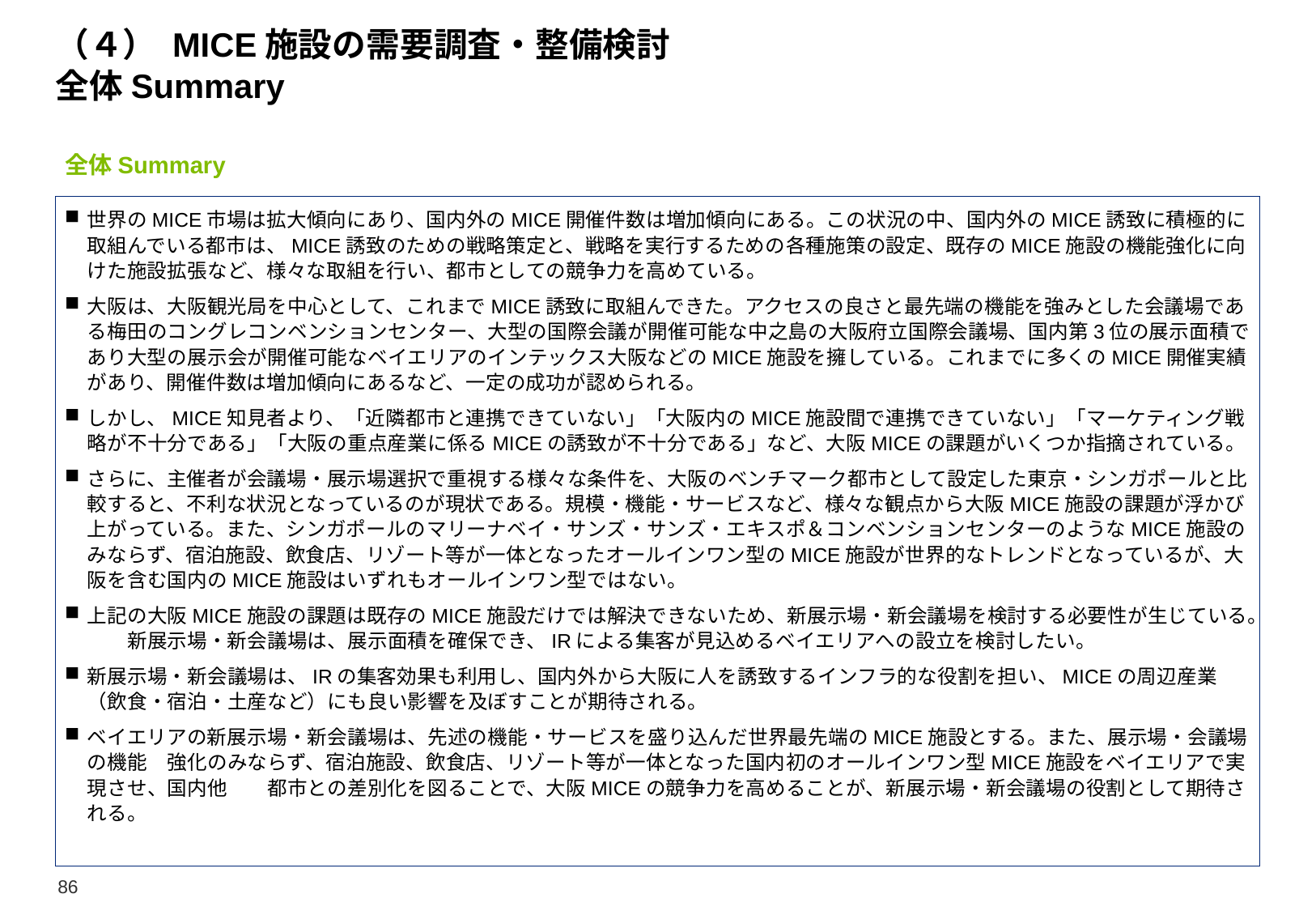

# （４） MICE施設の需要調査・整備検討 全体Summary
全体Summary
世界のMICE市場は拡大傾向にあり、国内外のMICE開催件数は増加傾向にある。この状況の中、国内外のMICE誘致に積極的に取組んでいる都市は、MICE誘致のための戦略策定と、戦略を実行するための各種施策の設定、既存のMICE施設の機能強化に向けた施設拡張など、様々な取組を行い、都市としての競争力を高めている。
大阪は、大阪観光局を中心として、これまでMICE誘致に取組んできた。アクセスの良さと最先端の機能を強みとした会議場である梅田のコングレコンベンションセンター、大型の国際会議が開催可能な中之島の大阪府立国際会議場、国内第3位の展示面積であり大型の展示会が開催可能なベイエリアのインテックス大阪などのMICE施設を擁している。これまでに多くのMICE開催実績があり、開催件数は増加傾向にあるなど、一定の成功が認められる。
しかし、MICE知見者より、「近隣都市と連携できていない」「大阪内のMICE施設間で連携できていない」「マーケティング戦略が不十分である」「大阪の重点産業に係るMICEの誘致が不十分である」など、大阪MICEの課題がいくつか指摘されている。
さらに、主催者が会議場・展示場選択で重視する様々な条件を、大阪のベンチマーク都市として設定した東京・シンガポールと比較すると、不利な状況となっているのが現状である。規模・機能・サービスなど、様々な観点から大阪MICE施設の課題が浮かび上がっている。また、シンガポールのマリーナベイ・サンズ・サンズ・エキスポ＆コンベンションセンターのようなMICE施設のみならず、宿泊施設、飲食店、リゾート等が一体となったオールインワン型のMICE施設が世界的なトレンドとなっているが、大阪を含む国内のMICE施設はいずれもオールインワン型ではない。
上記の大阪MICE施設の課題は既存のMICE施設だけでは解決できないため、新展示場・新会議場を検討する必要性が生じている。　　新展示場・新会議場は、展示面積を確保でき、IRによる集客が見込めるベイエリアへの設立を検討したい。
新展示場・新会議場は、IRの集客効果も利用し、国内外から大阪に人を誘致するインフラ的な役割を担い、MICEの周辺産業（飲食・宿泊・土産など）にも良い影響を及ぼすことが期待される。
ベイエリアの新展示場・新会議場は、先述の機能・サービスを盛り込んだ世界最先端のMICE施設とする。また、展示場・会議場の機能　強化のみならず、宿泊施設、飲食店、リゾート等が一体となった国内初のオールインワン型MICE施設をベイエリアで実現させ、国内他　　都市との差別化を図ることで、大阪MICEの競争力を高めることが、新展示場・新会議場の役割として期待される。
86